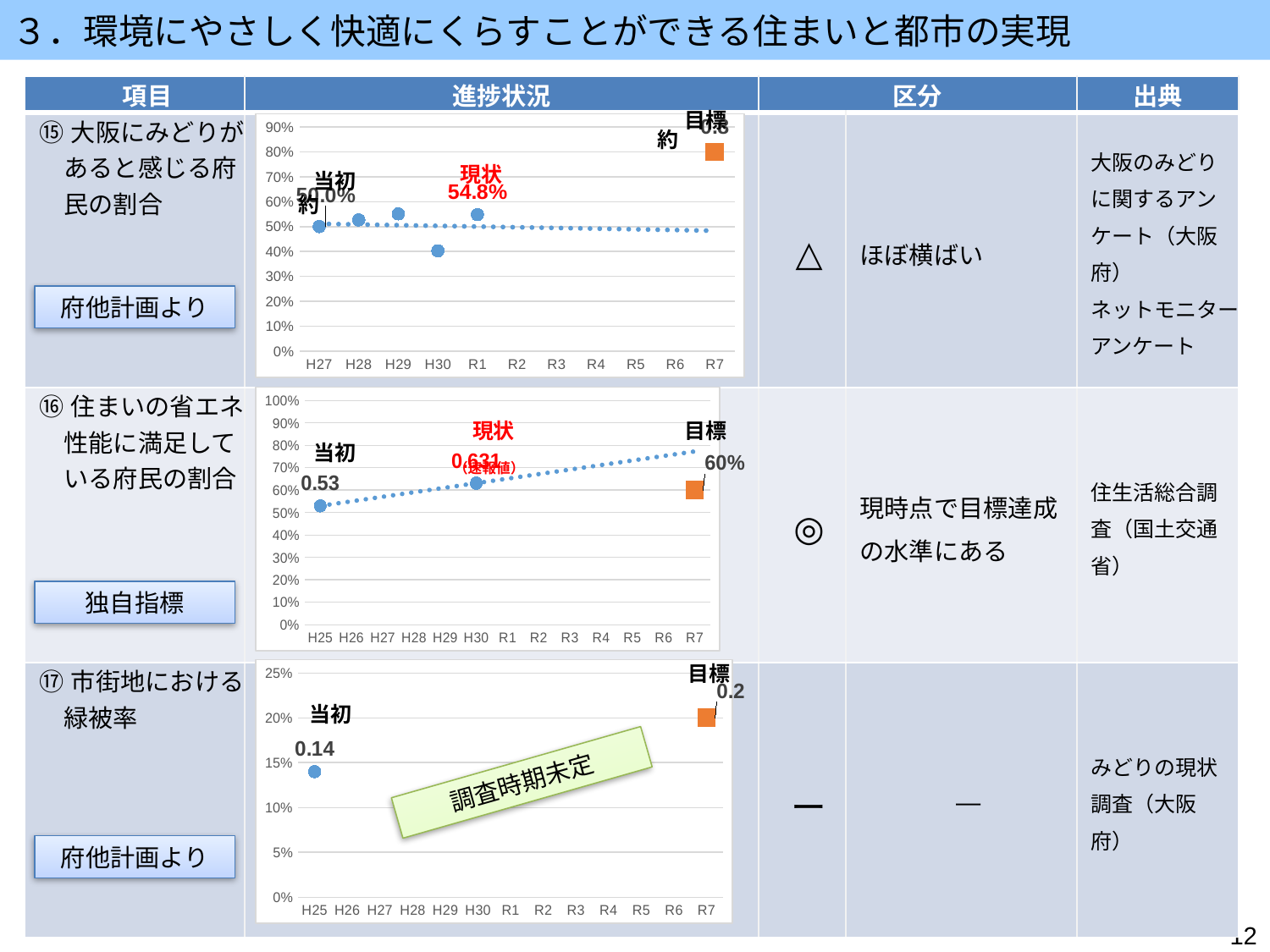

３．環境にやさしく快適にくらすことができる住まいと都市の実現
| 項目 | 進捗状況 | 区分 |  | 出典 |
| --- | --- | --- | --- | --- |
| ⑮大阪にみどりがあると感じる府民の割合 |  | △ | ほぼ横ばい | 大阪のみどりに関するアンケート（大阪府） ネットモニターアンケート |
| ⑯住まいの省エネ性能に満足している府民の割合 |  | ◎ | 現時点で目標達成の水準にある | 住生活総合調査（国土交通省） |
| ⑰市街地における緑被率 |  | ー | ― | みどりの現状調査（大阪府） |
目標

### Chart

| Category | 進捗状況 | 目標値 |
|---|---|---|
| H27 | 0.5 | None |
| H28 | 0.527 | None |
| H29 | 0.551 | None |
| H30 | 0.403 | None |
| R1 | 0.548 | None |
| R2 | None | None |
| R3 | None | None |
| R4 | None | None |
| R5 | None | None |
| R6 | None | None |
| R7 | None | 0.8 |
約
現状
当初
約
府他計画より

### Chart

| Category | 進捗状況 | 目標値 |
|---|---|---|
| H25 | 0.53 | None |
| H26 | None | None |
| H27 | None | None |
| H28 | None | None |
| H29 | None | None |
| H30 | 0.6310000000000001 | None |
| R1 | None | None |
| R2 | None | None |
| R3 | None | None |
| R4 | None | None |
| R5 | None | None |
| R6 | None | None |
| R7 | None | 0.6000000000000001 |
現状
目標
当初
（速報値）
独自指標
目標

### Chart

| Category | 進捗状況 | 目標値 |
|---|---|---|
| H25 | 0.14 | None |
| H26 | None | None |
| H27 | None | None |
| H28 | None | None |
| H29 | None | None |
| H30 | None | None |
| R1 | None | None |
| R2 | None | None |
| R3 | None | None |
| R4 | None | None |
| R5 | None | None |
| R6 | None | None |
| R7 | None | 0.2 |
当初
調査時期未定
府他計画より
12